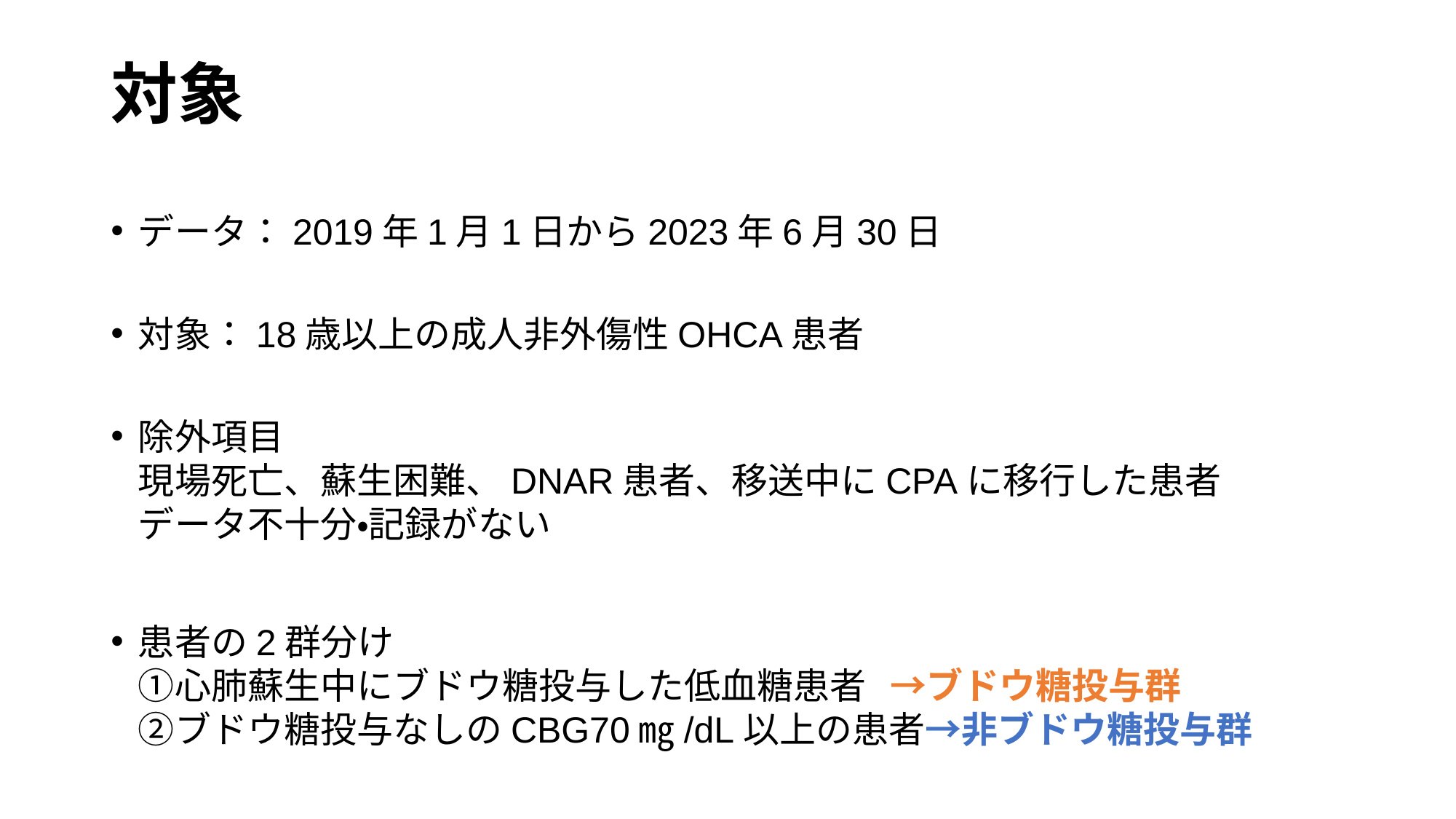

# 対象
データ：2019年1月1日から2023年6月30日
対象：18歳以上の成人非外傷性OHCA患者
除外項目
現場死亡、蘇生困難、DNAR患者、移送中にCPAに移行した患者
データ不十分・記録がない

患者の2群分け
①心肺蘇生中にブドウ糖投与した低血糖患者   →ブドウ糖投与群
②ブドウ糖投与なしのCBG70㎎/dL以上の患者→非ブドウ糖投与群